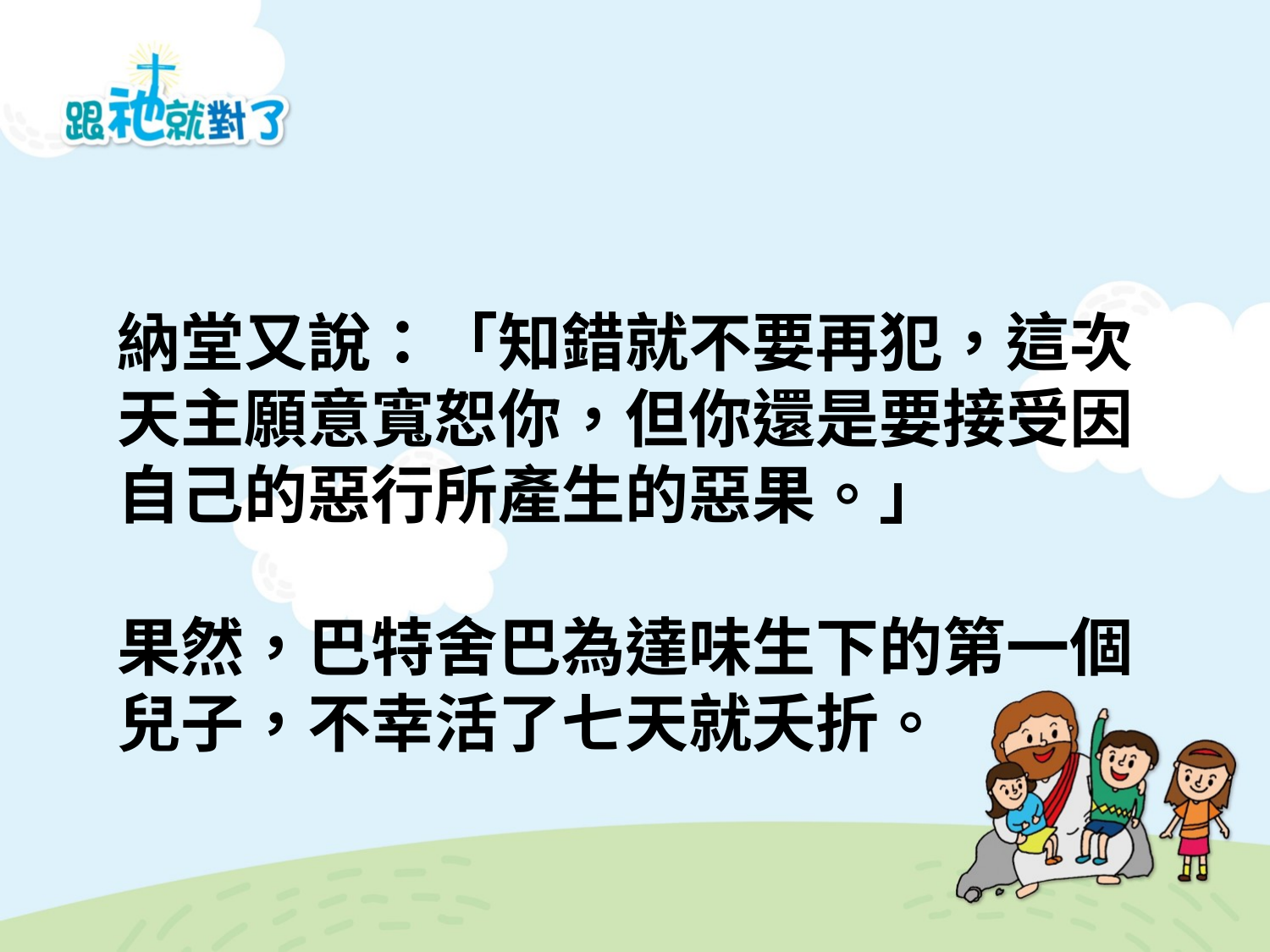

納堂又說：「知錯就不要再犯，這次天主願意寬恕你，但你還是要接受因自己的惡行所產生的惡果。」

果然，巴特舍巴為達味生下的第一個兒子，不幸活了七天就夭折。